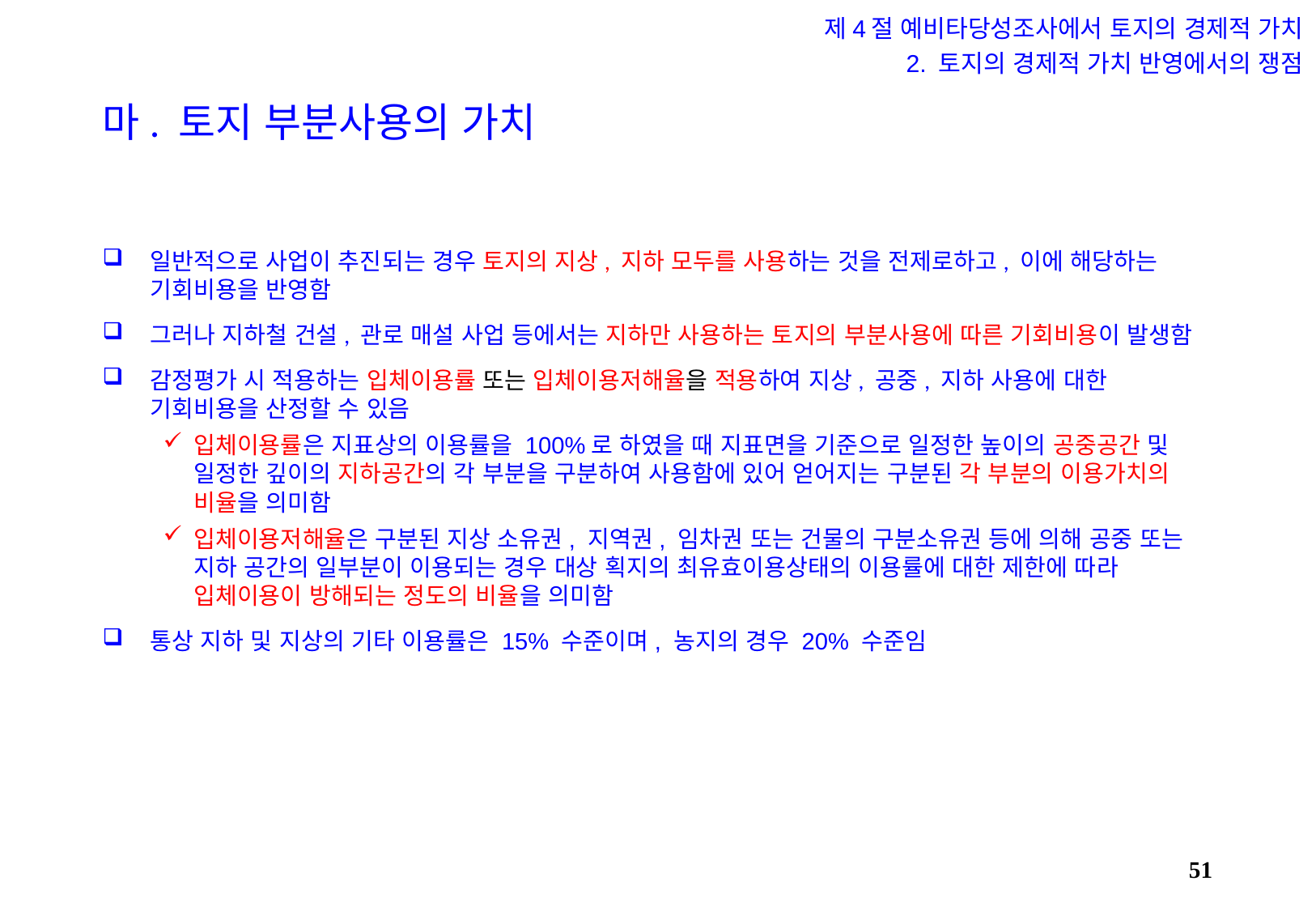

제4절 예비타당성조사에서 토지의 경제적 가치
2. 토지의 경제적 가치 반영에서의 쟁점
# 마. 토지 부분사용의 가치
일반적으로 사업이 추진되는 경우 토지의 지상, 지하 모두를 사용하는 것을 전제로하고, 이에 해당하는 기회비용을 반영함
그러나 지하철 건설, 관로 매설 사업 등에서는 지하만 사용하는 토지의 부분사용에 따른 기회비용이 발생함
감정평가 시 적용하는 입체이용률 또는 입체이용저해율을 적용하여 지상, 공중, 지하 사용에 대한 기회비용을 산정할 수 있음
입체이용률은 지표상의 이용률을 100%로 하였을 때 지표면을 기준으로 일정한 높이의 공중공간 및 일정한 깊이의 지하공간의 각 부분을 구분하여 사용함에 있어 얻어지는 구분된 각 부분의 이용가치의 비율을 의미함
입체이용저해율은 구분된 지상 소유권, 지역권, 임차권 또는 건물의 구분소유권 등에 의해 공중 또는 지하 공간의 일부분이 이용되는 경우 대상 획지의 최유효이용상태의 이용률에 대한 제한에 따라 입체이용이 방해되는 정도의 비율을 의미함
통상 지하 및 지상의 기타 이용률은 15% 수준이며, 농지의 경우 20% 수준임
51